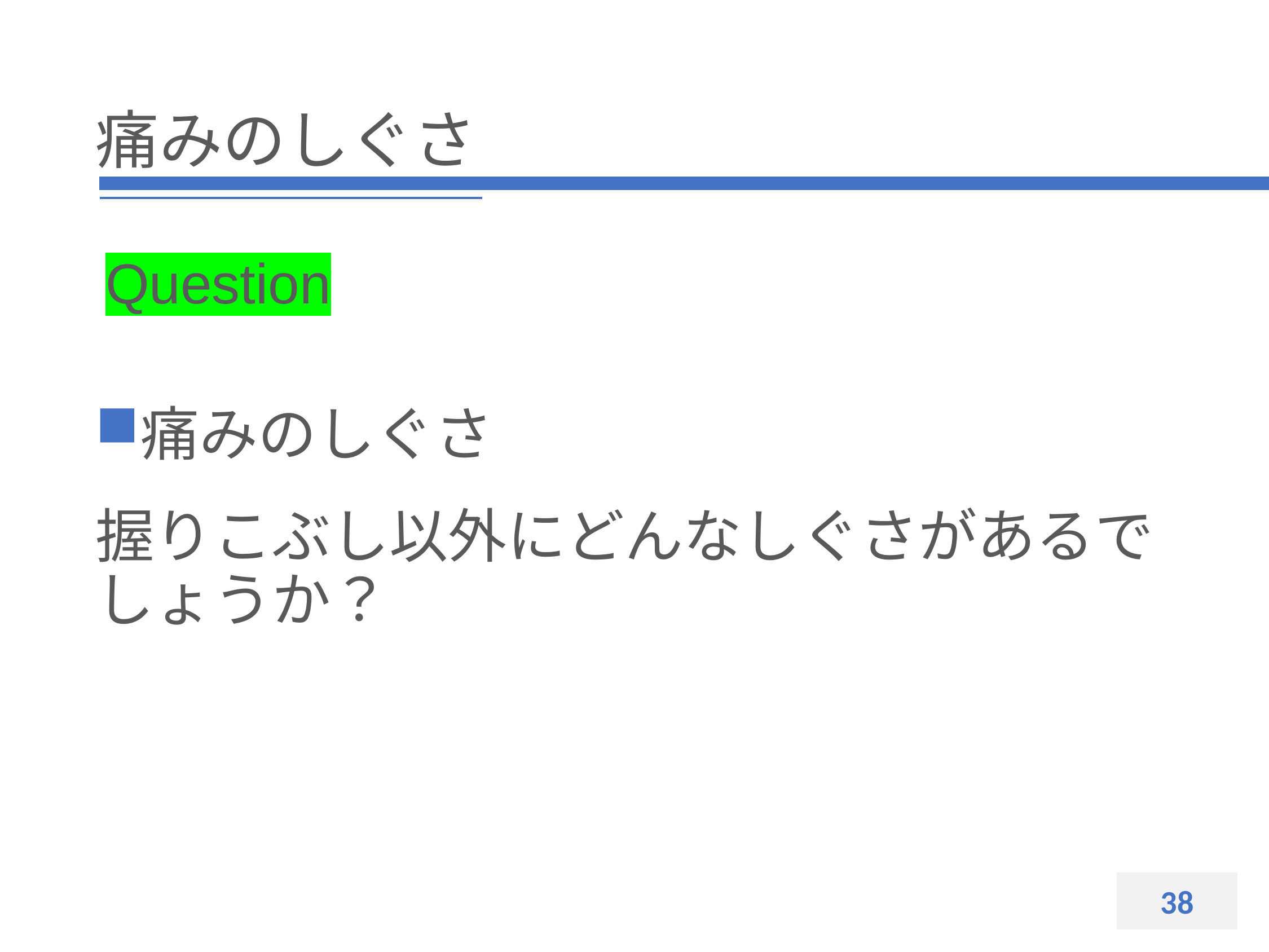

# 痛みのしぐさ
Question
痛みのしぐさ
握りこぶし以外にどんなしぐさがあるでしょうか？
38